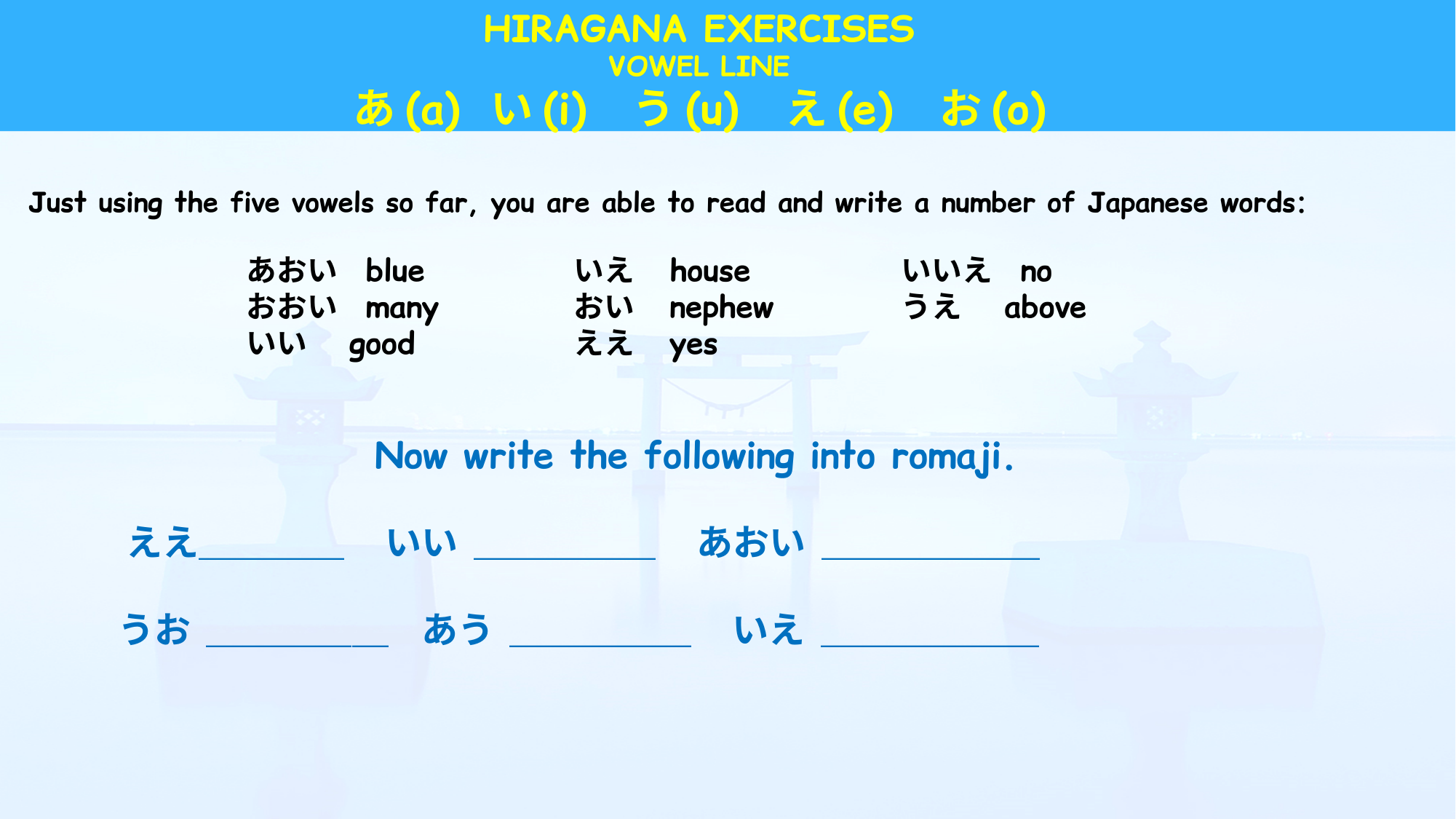

HIRAGANA EXERCISES
VOWEL LINE
あ(a)	 い(i)  う(u)  え(e)  お(o)
Just using the five vowels so far, you are able to read and write a number of Japanese words:

   		あおい   blue        	いえ    house         	いいえ   no
   		おおい   many       	おい    nephew      	うえ     above
   		いい     good        	ええ    yes

Now write the following into romaji.

     ええ＿＿＿＿     いい ＿＿＿＿＿     あおい ＿＿＿＿＿＿

    うお ＿＿＿＿＿    あう ＿＿＿＿＿     いえ ＿＿＿＿＿＿